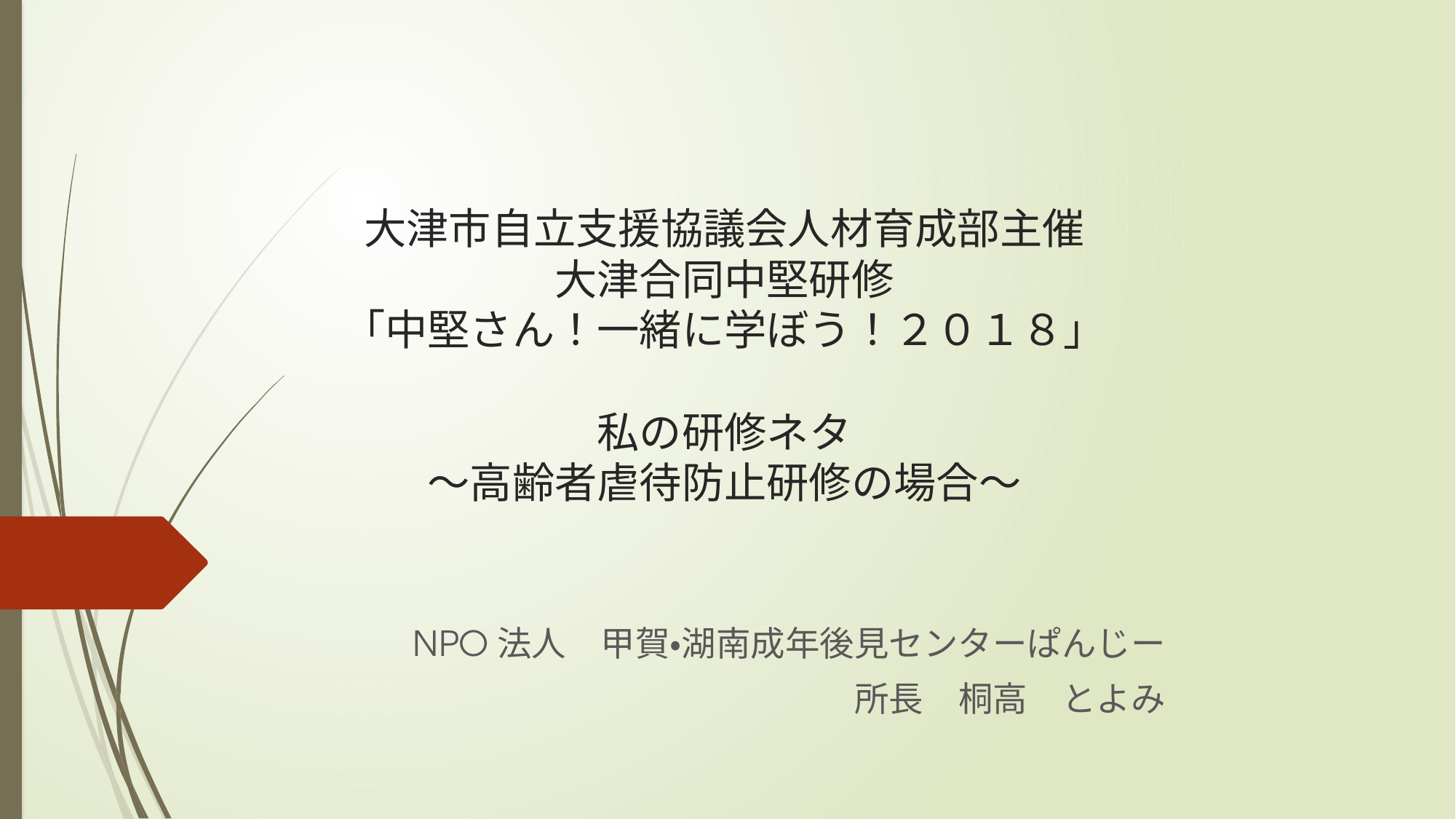

# 大津市自立支援協議会人材育成部主催 大津合同中堅研修 「中堅さん！一緒に学ぼう！２０１８」 私の研修ネタ ～高齢者虐待防止研修の場合～
NPO法人　甲賀・湖南成年後見センターぱんじー
所長　桐高　とよみ